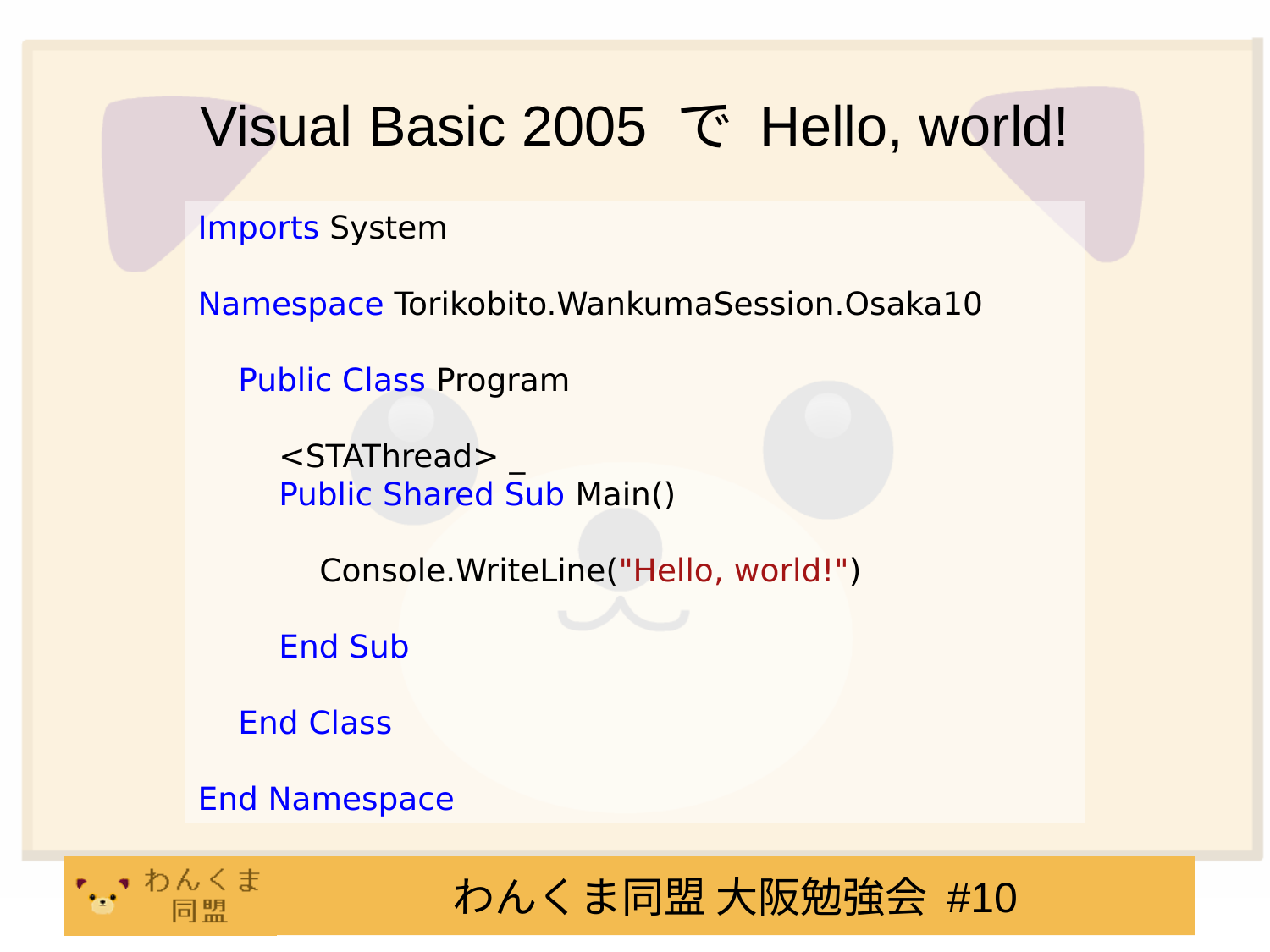

# Visual Basic 2005 で Hello, world!
Imports System

Namespace Torikobito.WankumaSession.Osaka10

    Public Class Program

        <STAThread> _
        Public Shared Sub Main()

            Console.WriteLine("Hello, world!")

        End Sub

    End Class

End Namespace